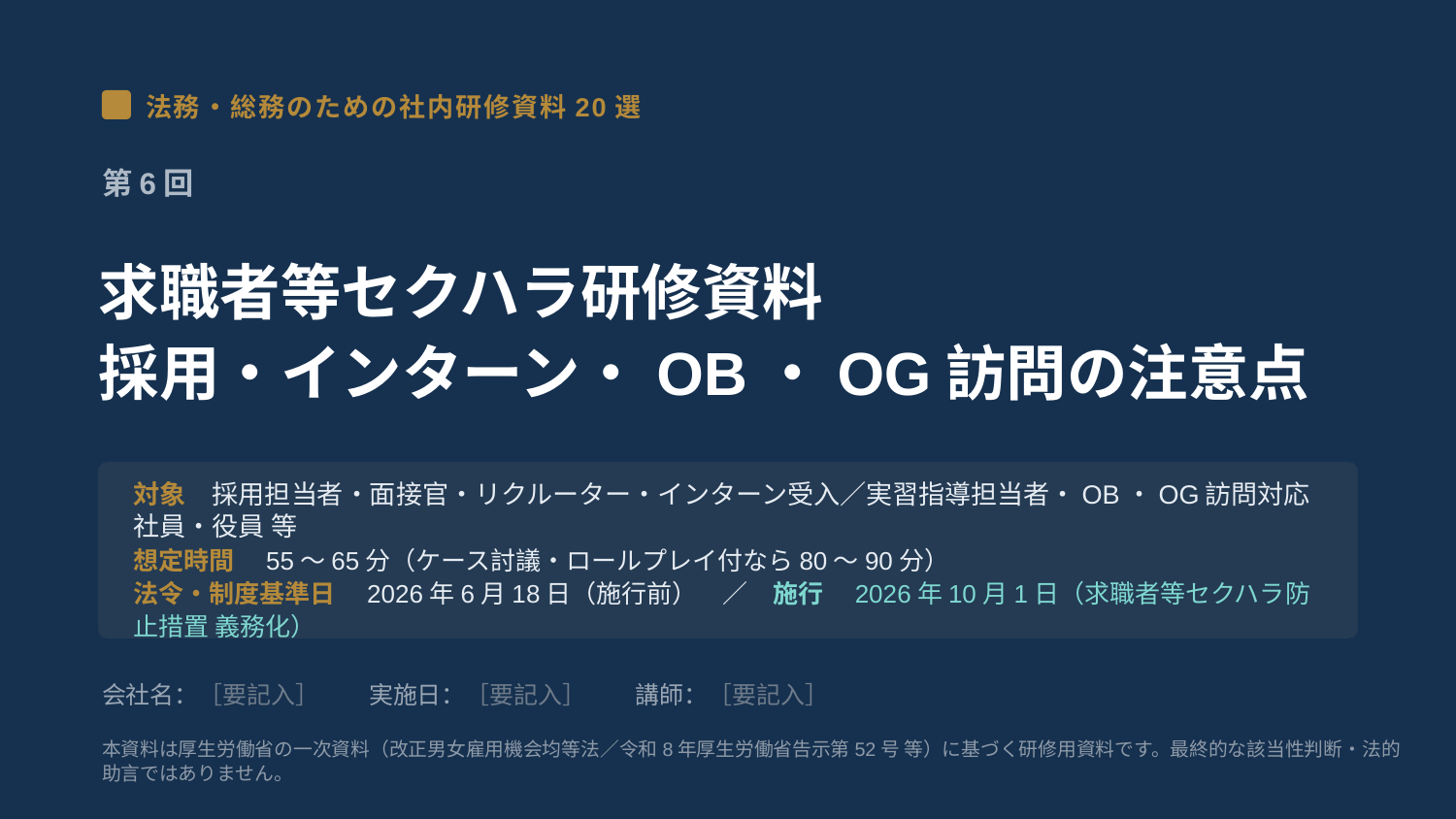

法務・総務のための社内研修資料20選

第6回
求職者等セクハラ研修資料
採用・インターン・OB・OG訪問の注意点

対象　採用担当者・面接官・リクルーター・インターン受入／実習指導担当者・OB・OG訪問対応社員・役員 等
想定時間　55〜65分（ケース討議・ロールプレイ付なら80〜90分）
法令・制度基準日　2026年6月18日（施行前）　／　施行　2026年10月1日（求職者等セクハラ防止措置 義務化）
会社名：［要記入］　　実施日：［要記入］　　講師：［要記入］
本資料は厚生労働省の一次資料（改正男女雇用機会均等法／令和8年厚生労働省告示第52号 等）に基づく研修用資料です。最終的な該当性判断・法的助言ではありません。